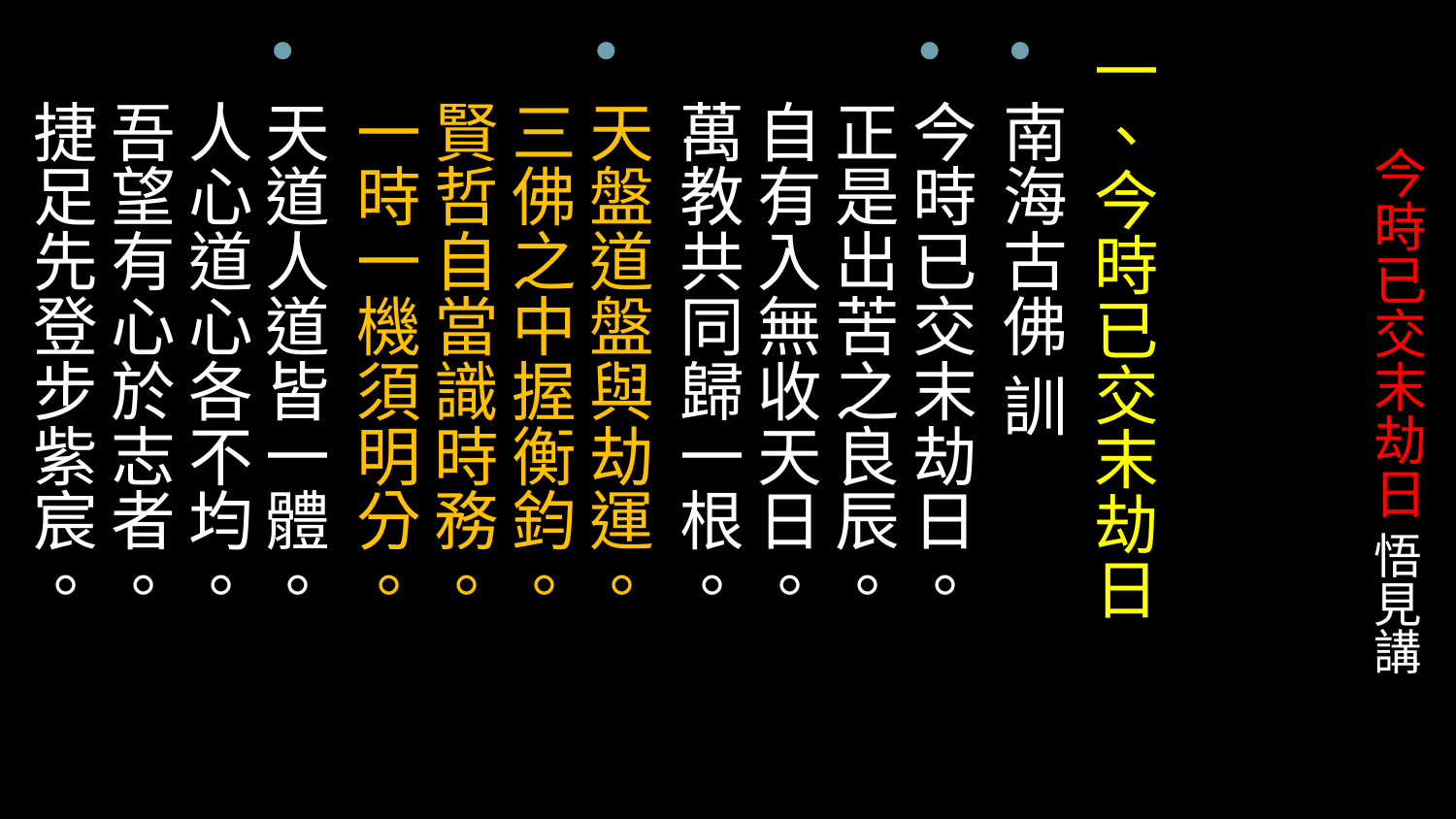

一、今時已交末劫日
南海古佛 訓
今時已交末劫日。
正是出苦之良辰。
自有入無收天日。
萬教共同歸一根。
天盤道盤與劫運。
三佛之中握衡鈞。
賢哲自當識時務。
一時一機須明分。
天道人道皆一體。
人心道心各不均。
吾望有心於志者。
捷足先登步紫宸。
# 今時已交末劫日 悟見講